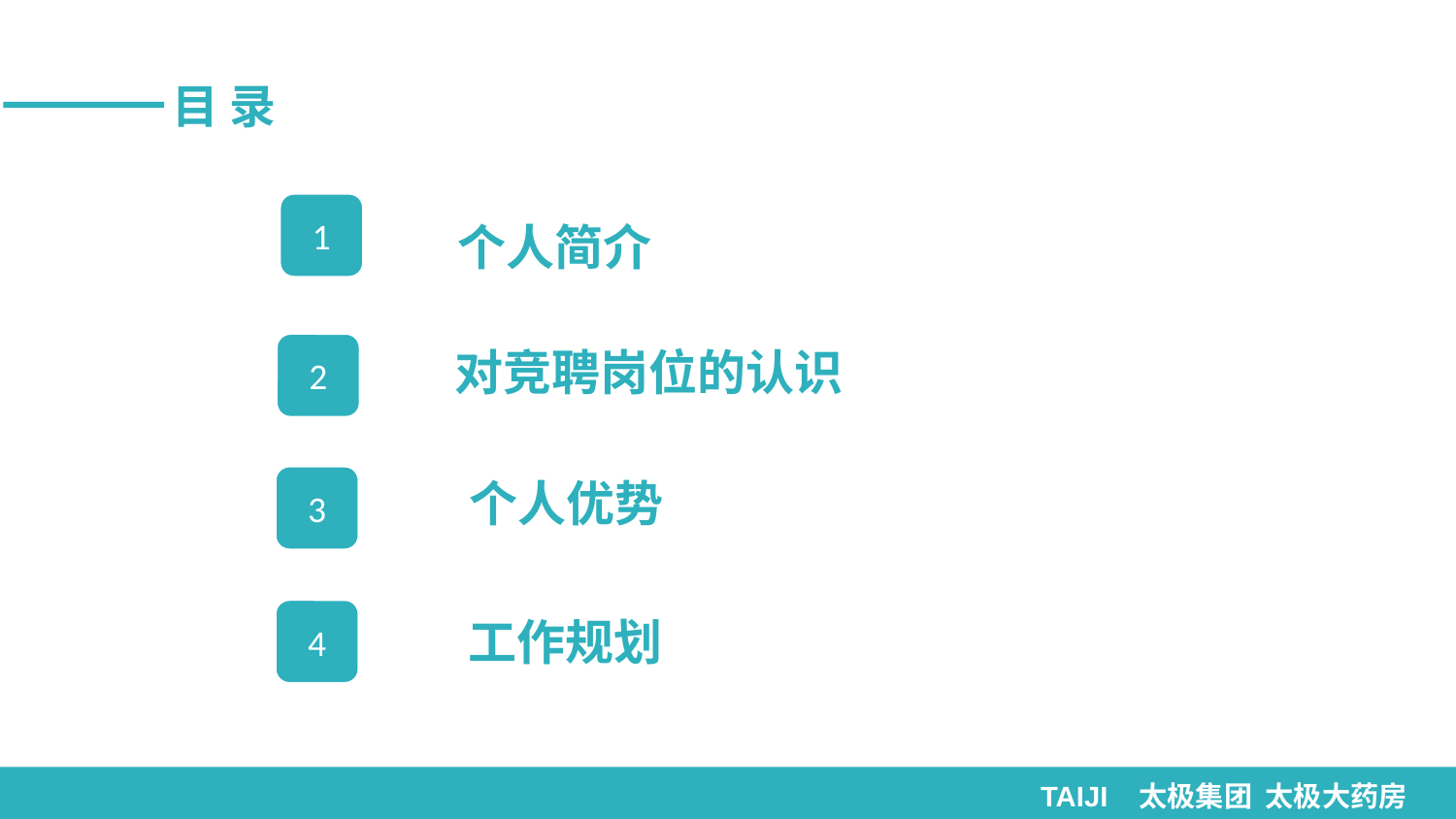

目 录
1

个人简介
2

对竞聘岗位的认识
个人优势
3

4
工作规划

TAIJI   太极集团  太极大药房